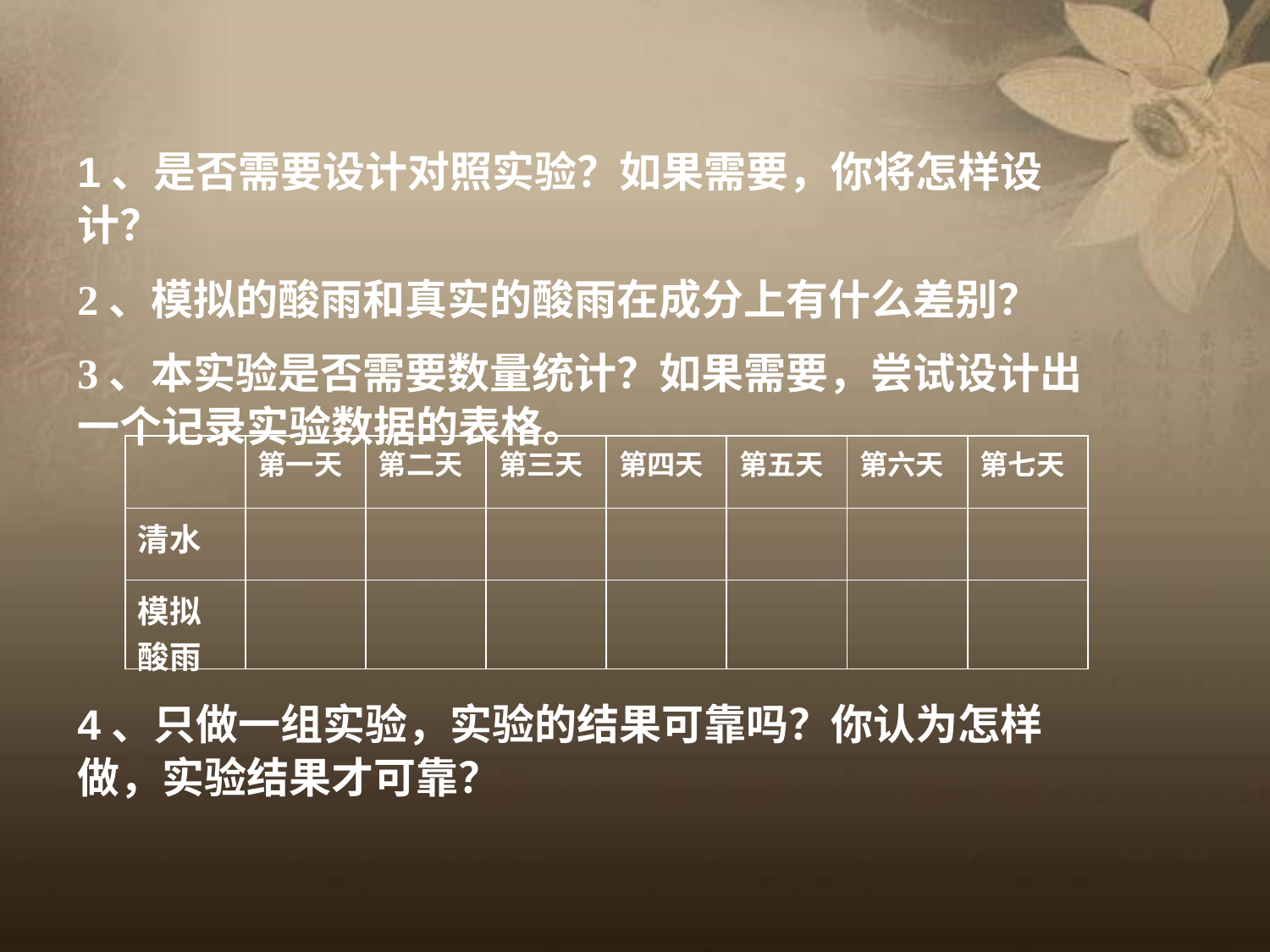

1、是否需要设计对照实验？如果需要，你将怎样设计？
2、模拟的酸雨和真实的酸雨在成分上有什么差别？
3、本实验是否需要数量统计？如果需要，尝试设计出一个记录实验数据的表格。

4、只做一组实验，实验的结果可靠吗？你认为怎样做，实验结果才可靠？

|  | 第一天 | 第二天 | 第三天 | 第四天 | 第五天 | 第六天 | 第七天 |
| --- | --- | --- | --- | --- | --- | --- | --- |
| 清水 |  |  |  |  |  |  |  |
| 模拟酸雨 |  |  |  |  |  |  |  |